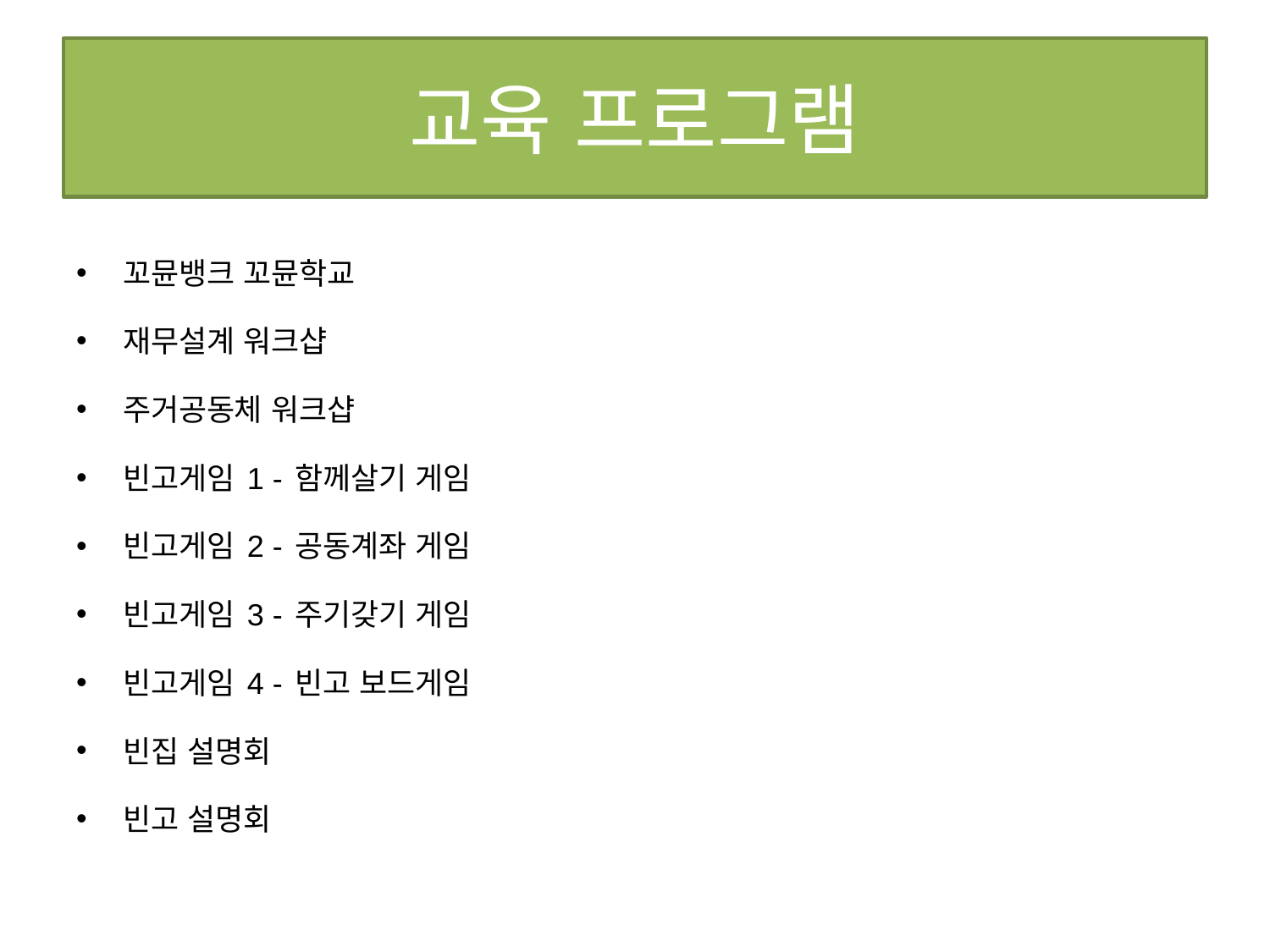

# 교육 프로그램
꼬뮨뱅크 꼬뮨학교
재무설계 워크샵
주거공동체 워크샵
빈고게임 1 - 함께살기 게임
빈고게임 2 - 공동계좌 게임
빈고게임 3 - 주기갖기 게임
빈고게임 4 - 빈고 보드게임
빈집 설명회
빈고 설명회